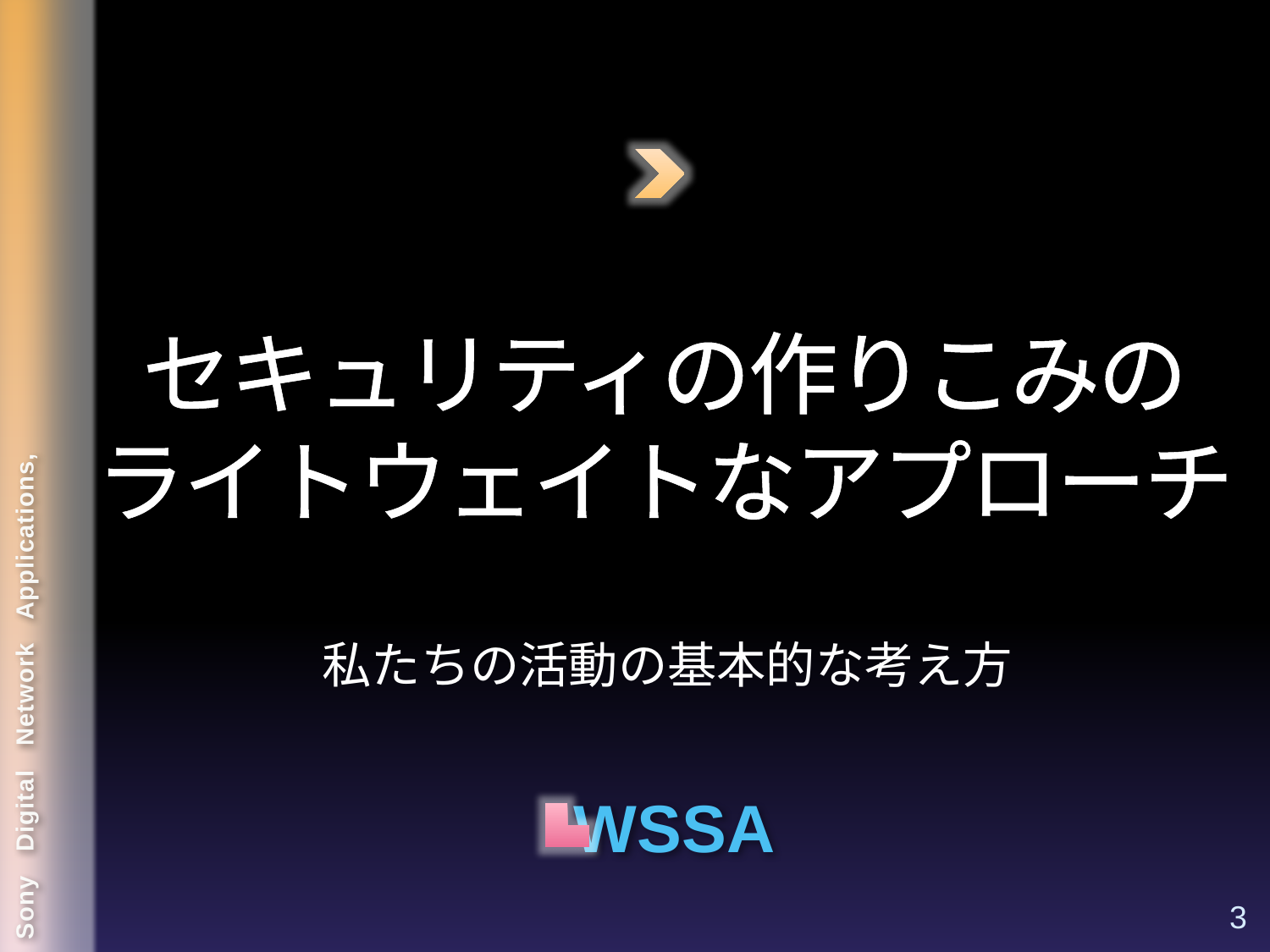

# セキュリティの作りこみの ライトウェイトなアプローチ
私たちの活動の基本的な考え方
WSSA

3